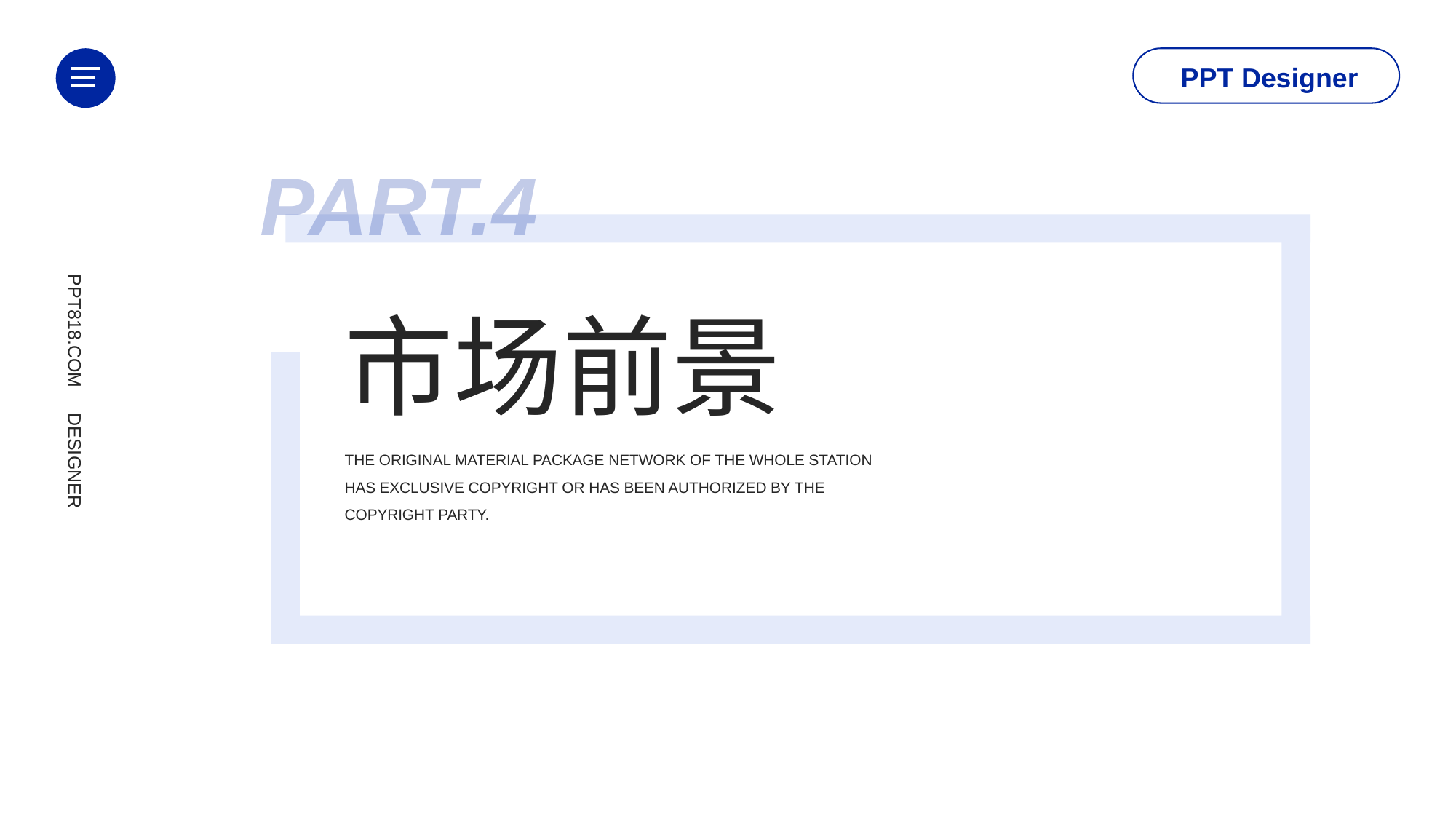

PPT818.COM     DESIGNER

PPT Designer
PART.4

市场前景

THE ORIGINAL MATERIAL PACKAGE NETWORK OF THE WHOLE STATION HAS EXCLUSIVE COPYRIGHT OR HAS BEEN AUTHORIZED BY THE COPYRIGHT PARTY.